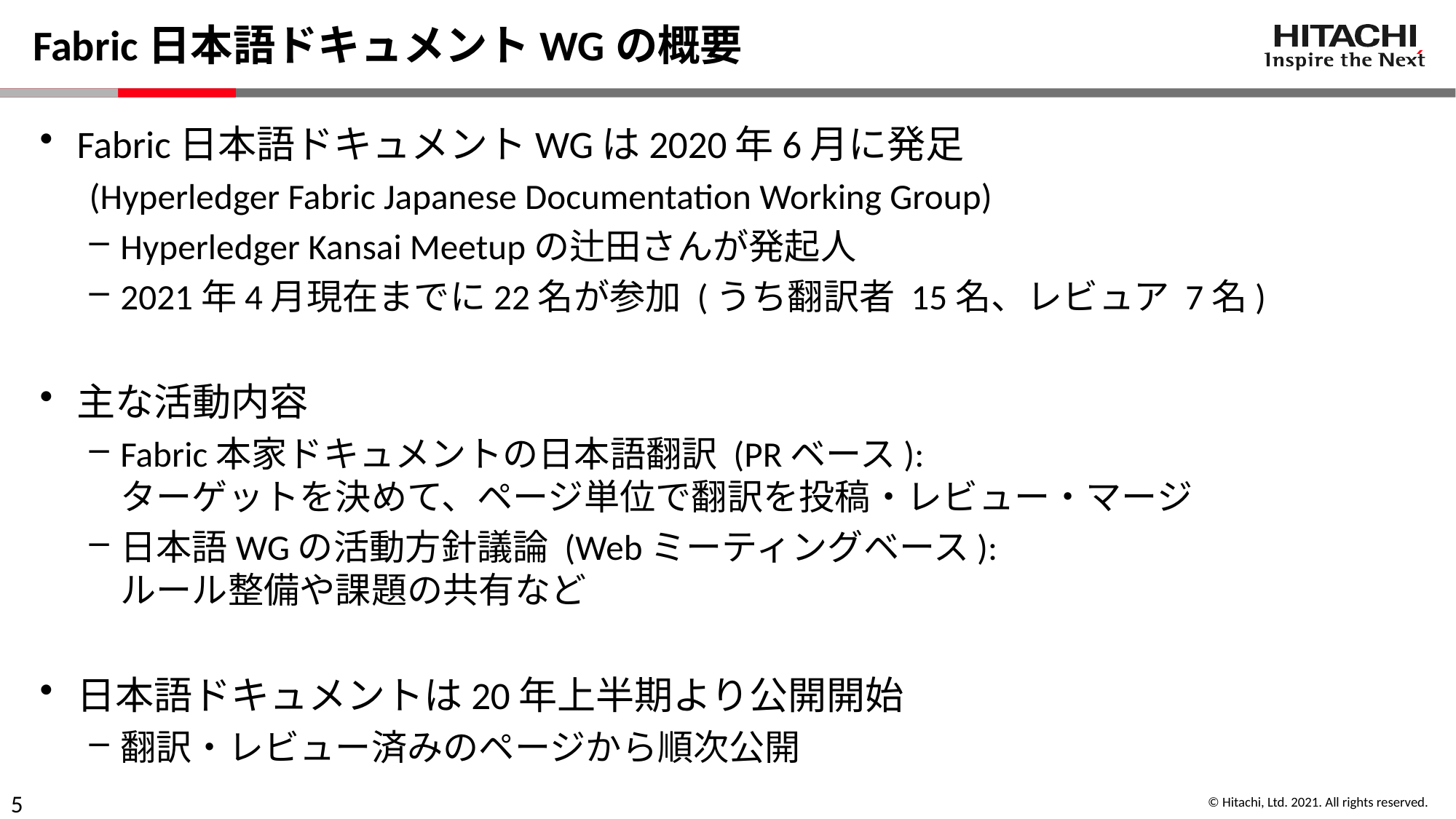

# Fabric日本語ドキュメントWGの概要
Fabric日本語ドキュメントWGは2020年6月に発足
(Hyperledger Fabric Japanese Documentation Working Group)
Hyperledger Kansai Meetupの辻田さんが発起人
2021年4月現在までに22名が参加 (うち翻訳者 15名、レビュア 7名)

主な活動内容
Fabric本家ドキュメントの日本語翻訳 (PRベース):
ターゲットを決めて、ページ単位で翻訳を投稿・レビュー・マージ
日本語WGの活動方針議論 (Webミーティングベース):
ルール整備や課題の共有など

日本語ドキュメントは20年上半期より公開開始
翻訳・レビュー済みのページから順次公開